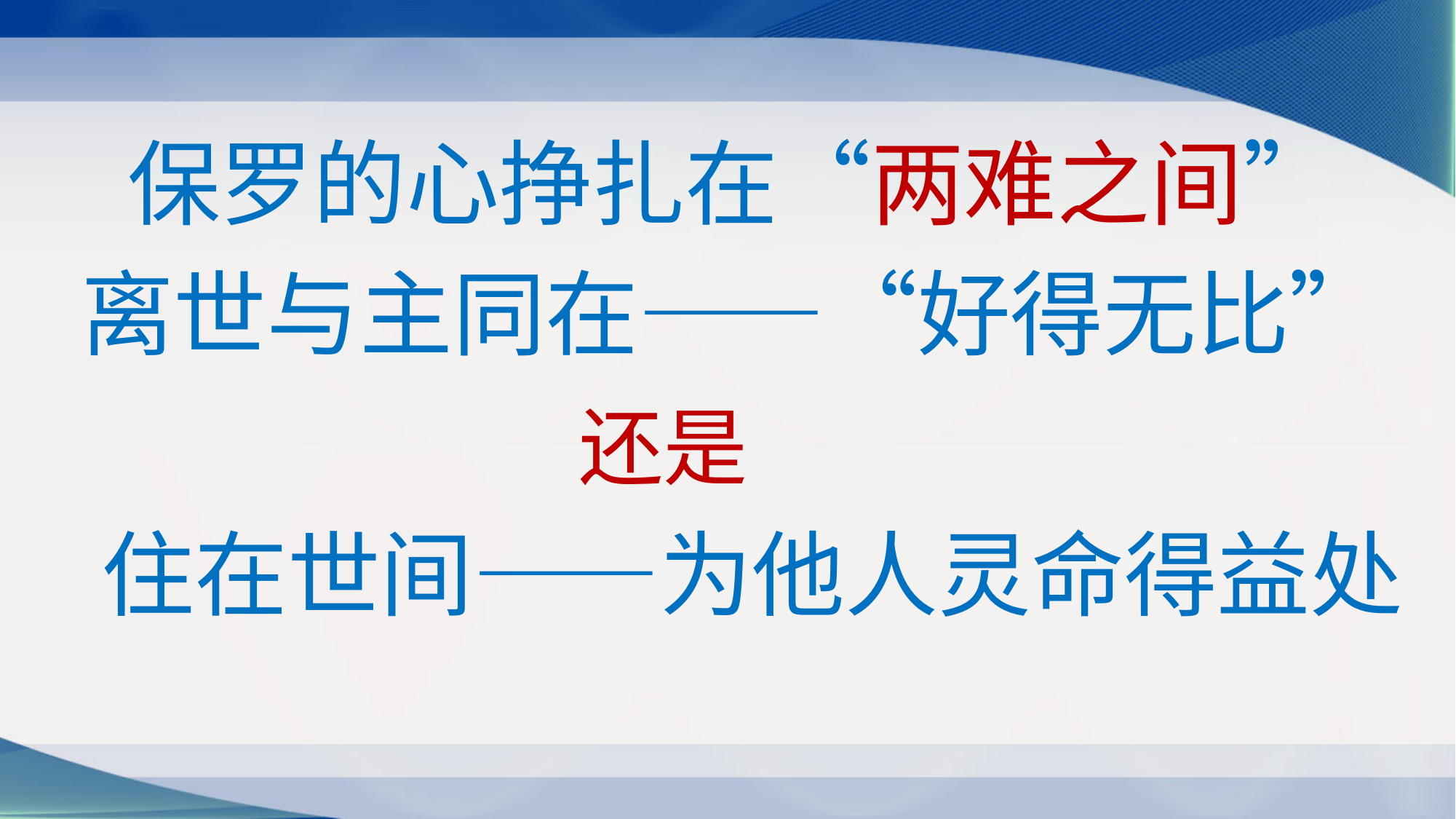

保罗的心挣扎在“两难之间”
离世与主同在——“好得无比”
                          还是
 住在世间——为他人灵命得益处